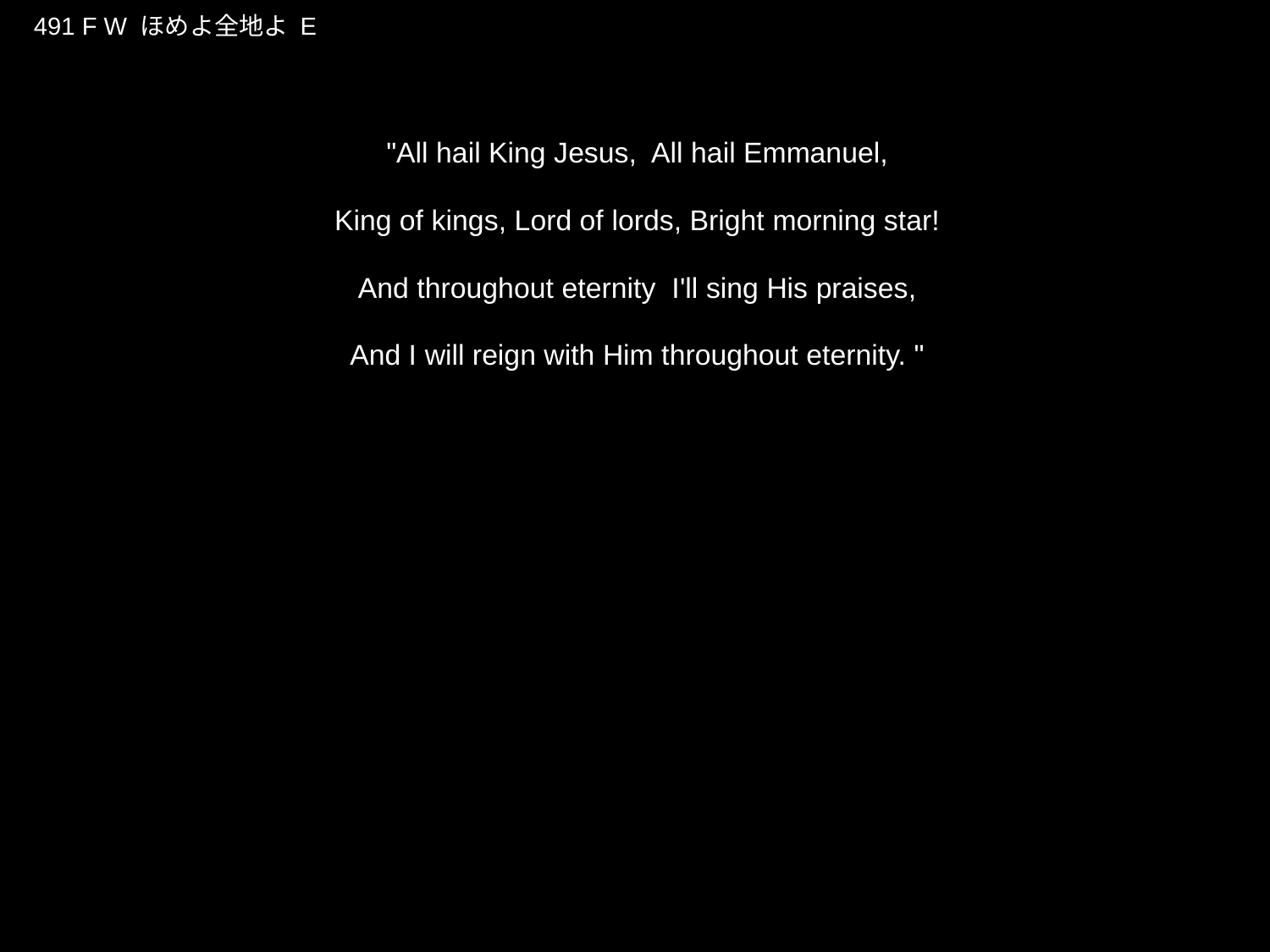

ほめよぜんちよ
★W
491 F W ほめよ全地よ E
★２
"All hail King Jesus,  All hail Emmanuel,
King of kings, Lord of lords, Bright morning star!
And throughout eternity  I'll sing His praises,
And I will reign with Him throughout eternity. "